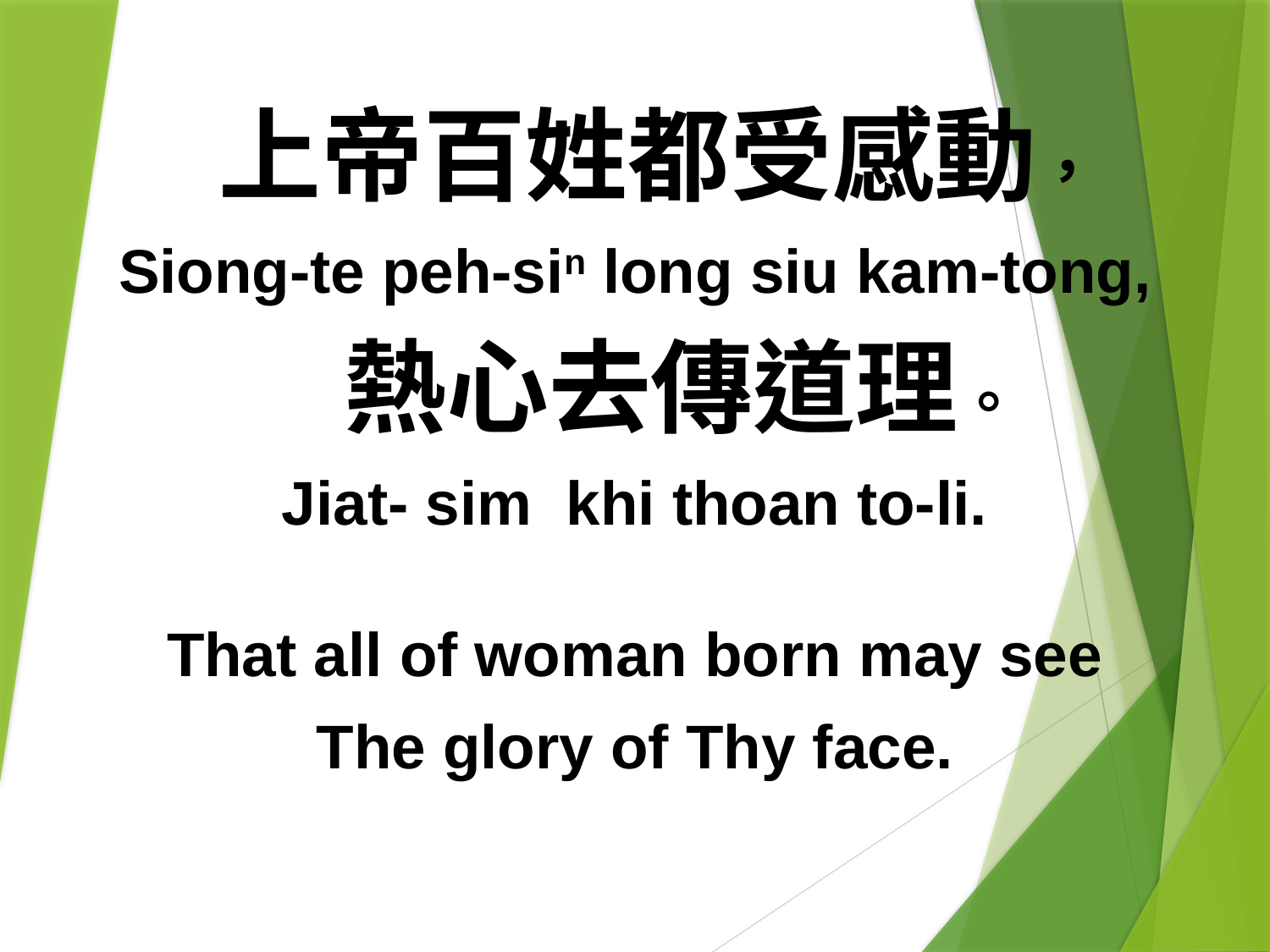

上帝百姓都受感動，
Siong-te peh-sin long siu kam-tong,
   熱心去傳道理。
Jiat- sim  khi thoan to-li.

That all of woman born may see
The glory of Thy face.